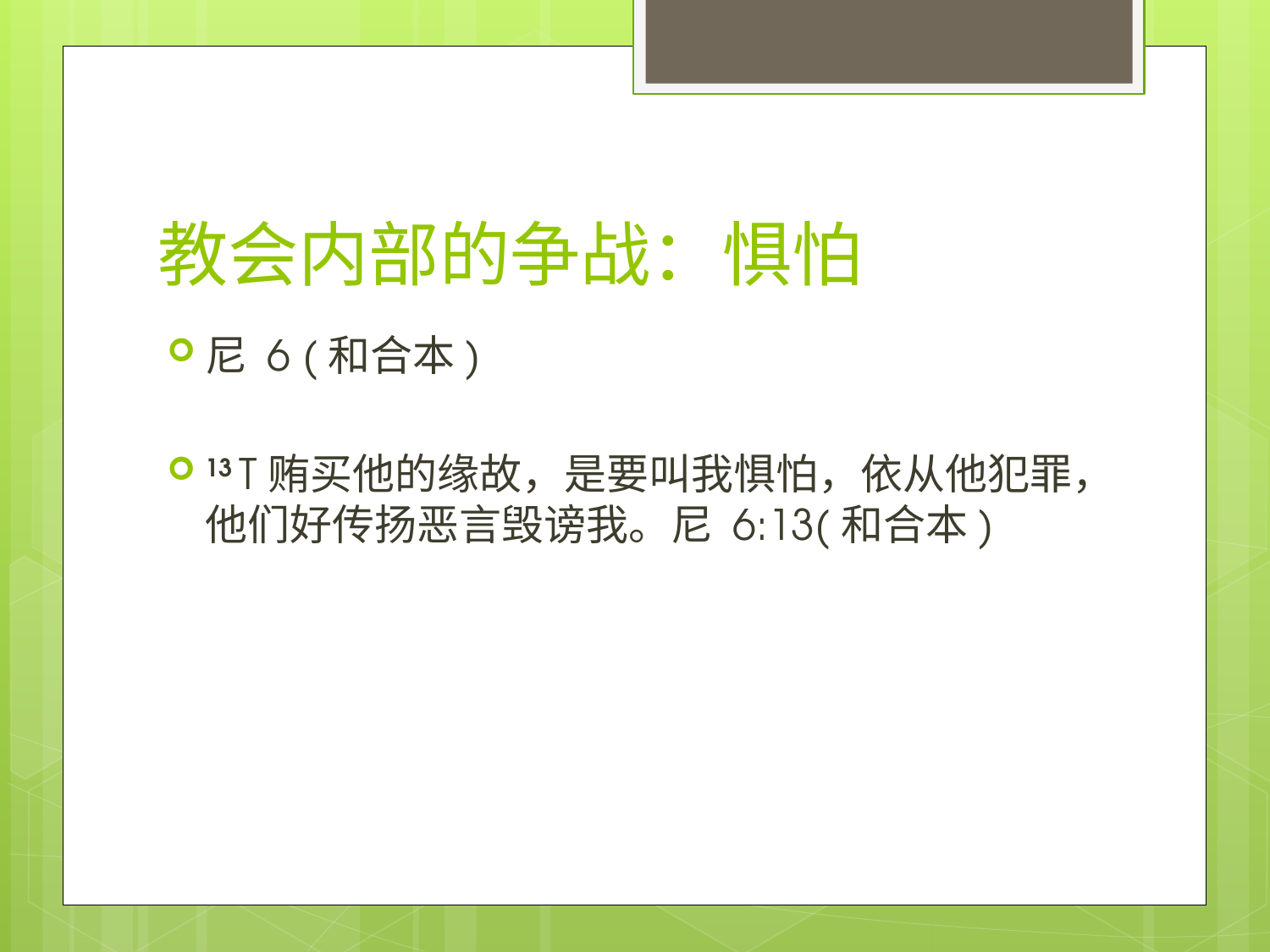

# 教会内部的争战：惧怕
尼 6 (和合本)

13 T贿买他的缘故，是要叫我惧怕，依从他犯罪，他们好传扬恶言毁谤我。尼 6:13(和合本)